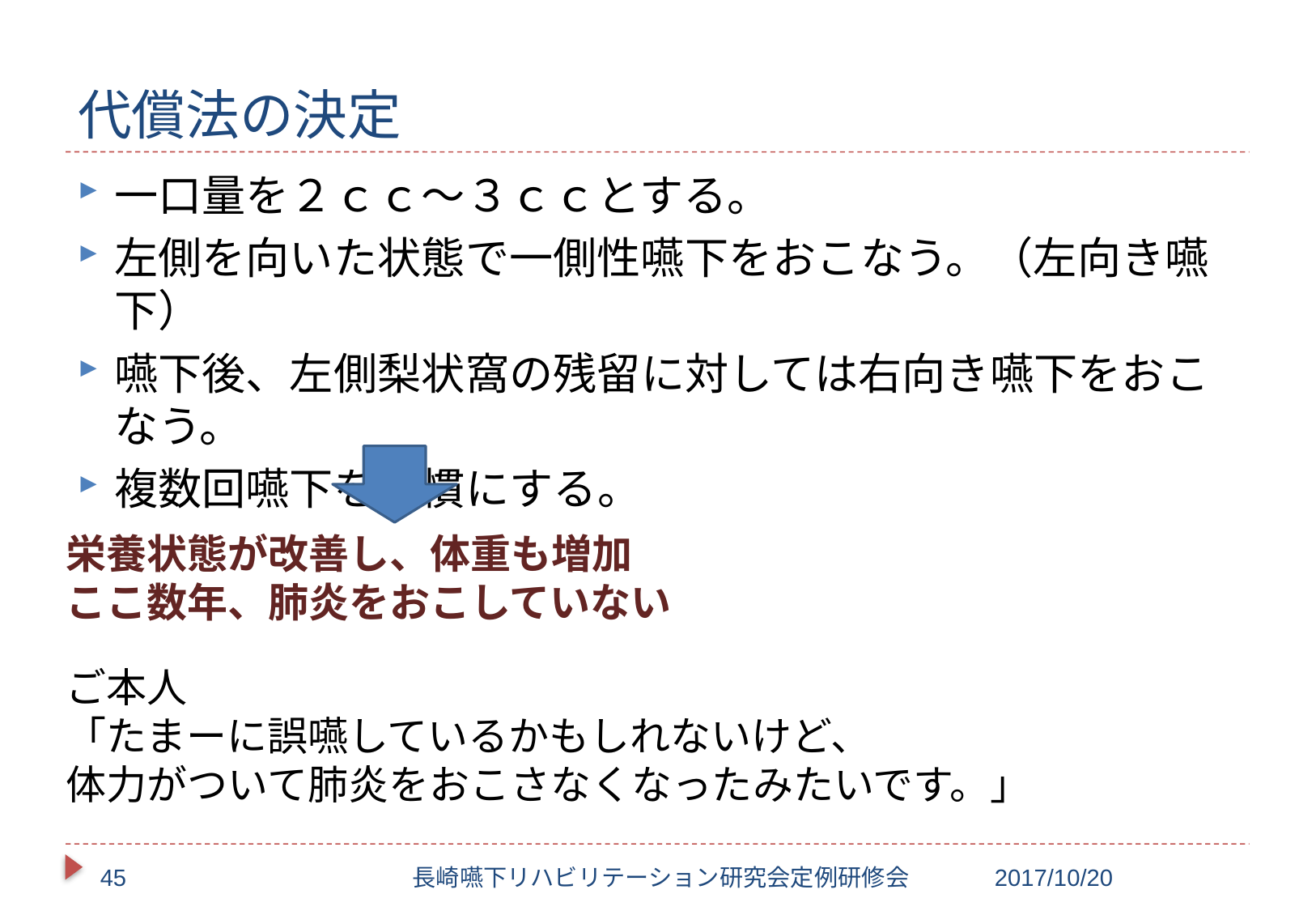

# 代償法の決定
一口量を２ｃｃ～３ｃｃとする。
左側を向いた状態で一側性嚥下をおこなう。（左向き嚥下）
嚥下後、左側梨状窩の残留に対しては右向き嚥下をおこなう。
複数回嚥下を習慣にする。

栄養状態が改善し、体重も増加
ここ数年、肺炎をおこしていない

ご本人
「たまーに誤嚥しているかもしれないけど、
体力がついて肺炎をおこさなくなったみたいです。」
45
長崎嚥下リハビリテーション研究会定例研修会
2017/10/20